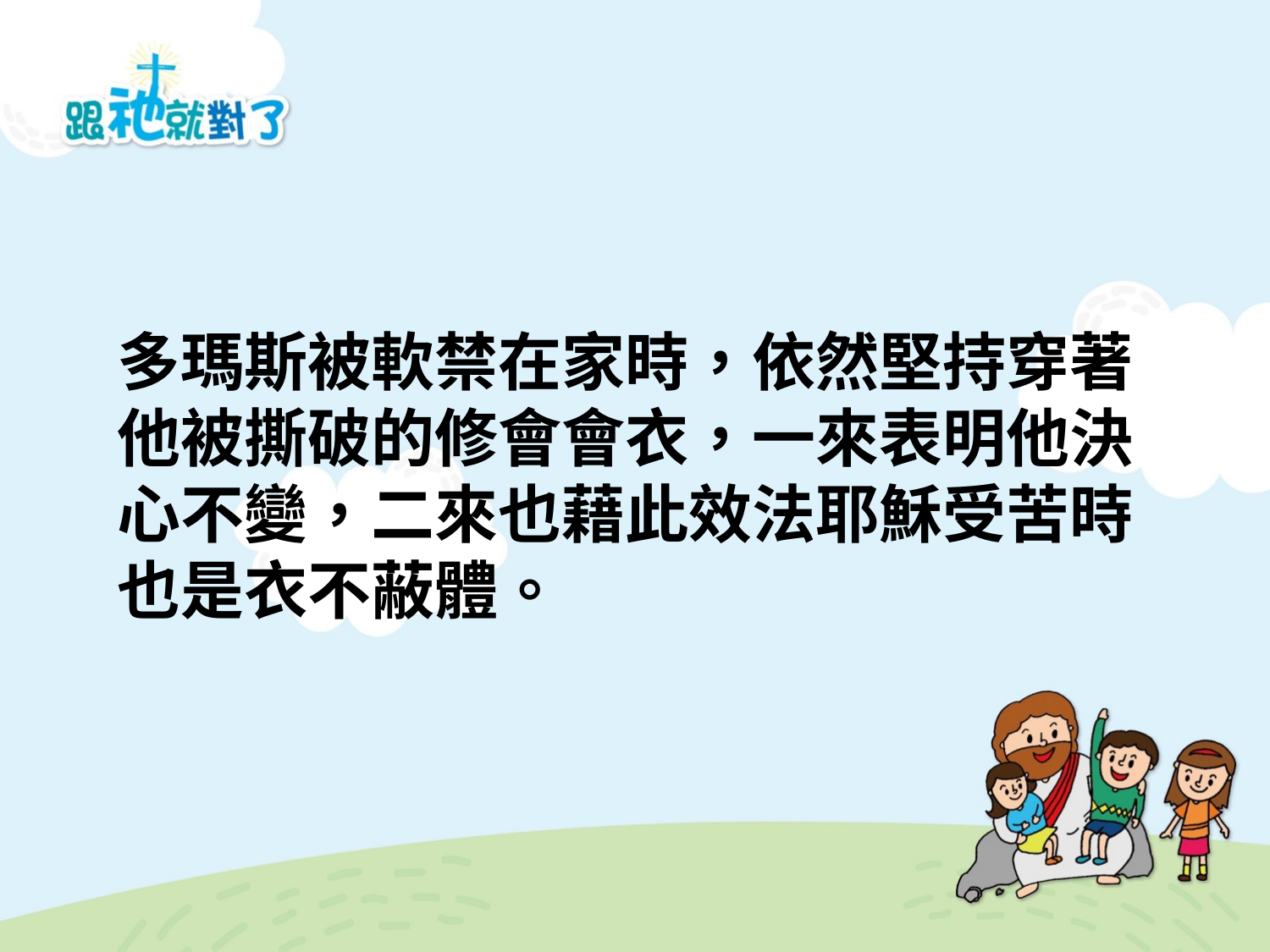

多瑪斯被軟禁在家時，依然堅持穿著他被撕破的修會會衣，一來表明他決心不變，二來也藉此效法耶穌受苦時也是衣不蔽體。